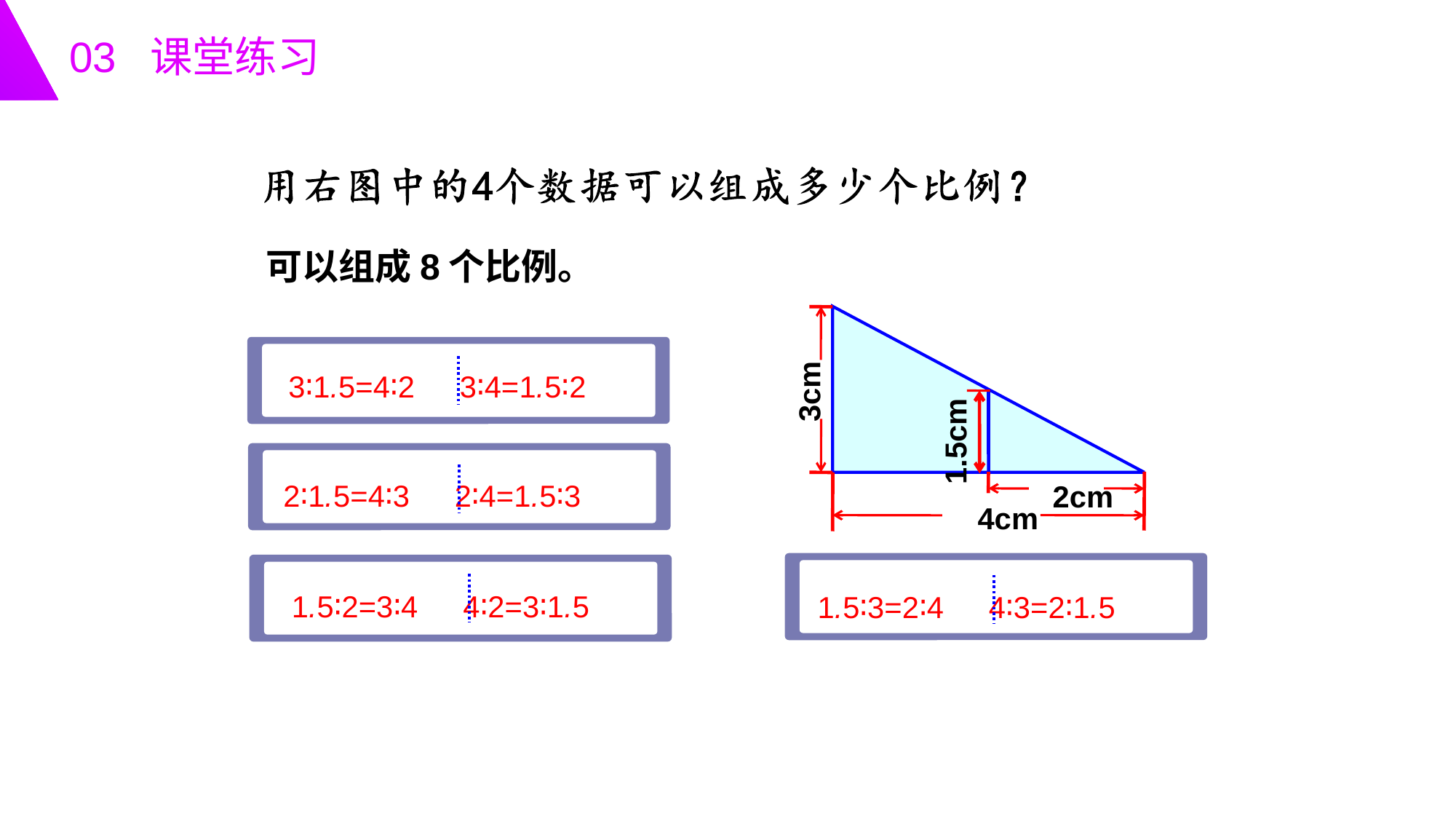

03  课堂练习

可以组成8个比例。

3cm
1.5cm
2cm
4cm

　3∶1.5=4∶2　3∶4=1.5∶2

　　2∶1.5=4∶3　2∶4=1.5∶3

　1.5∶3=2∶4　4∶3=2∶1.5

　1.5∶2=3∶4　4∶2=3∶1.5